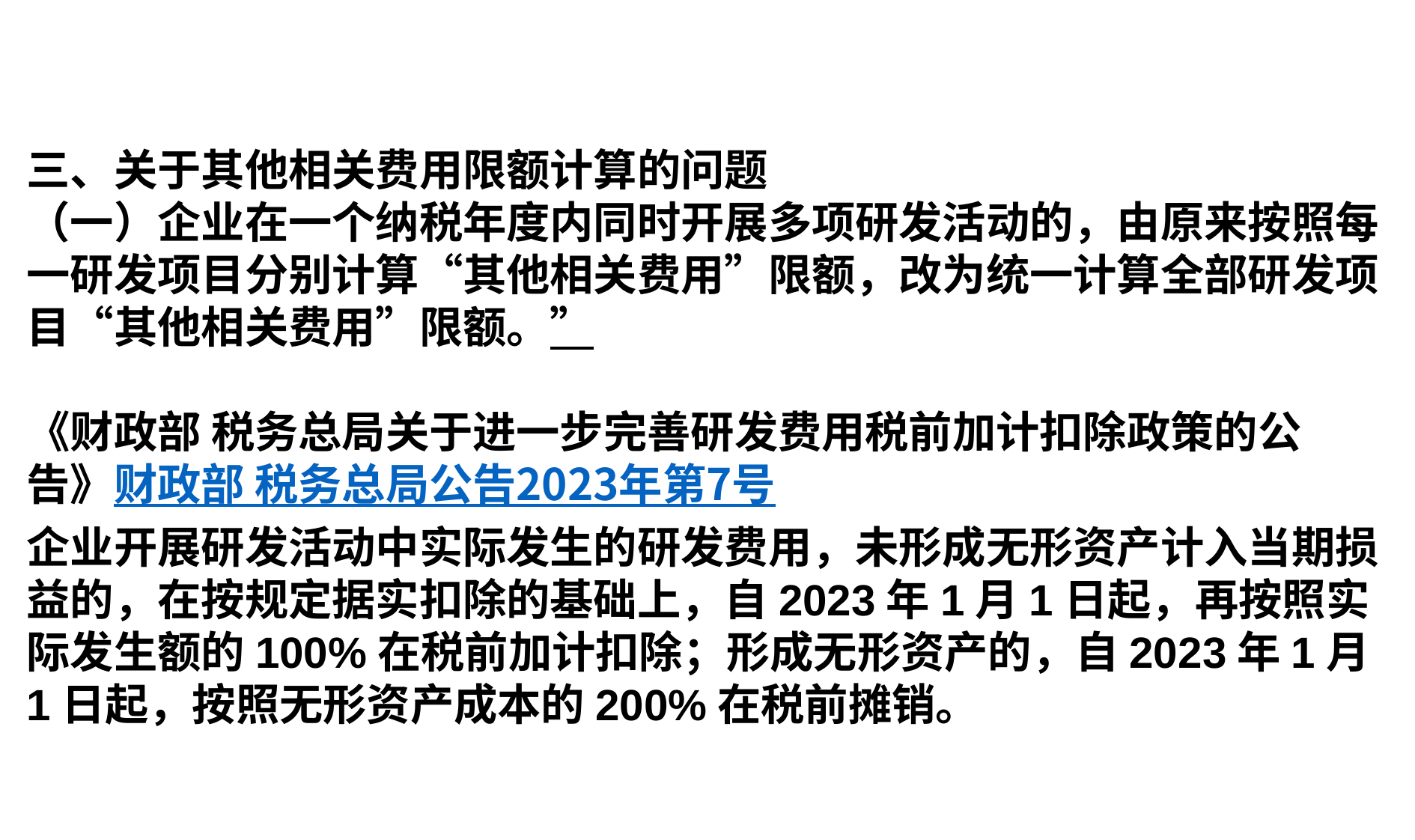

三、关于其他相关费用限额计算的问题
（一）企业在一个纳税年度内同时开展多项研发活动的，由原来按照每一研发项目分别计算“其他相关费用”限额，改为统一计算全部研发项目“其他相关费用”限额。”

《财政部 税务总局关于进一步完善研发费用税前加计扣除政策的公告》财政部 税务总局公告2023年第7号
企业开展研发活动中实际发生的研发费用，未形成无形资产计入当期损益的，在按规定据实扣除的基础上，自2023年1月1日起，再按照实际发生额的100%在税前加计扣除；形成无形资产的，自2023年1月1日起，按照无形资产成本的200%在税前摊销。